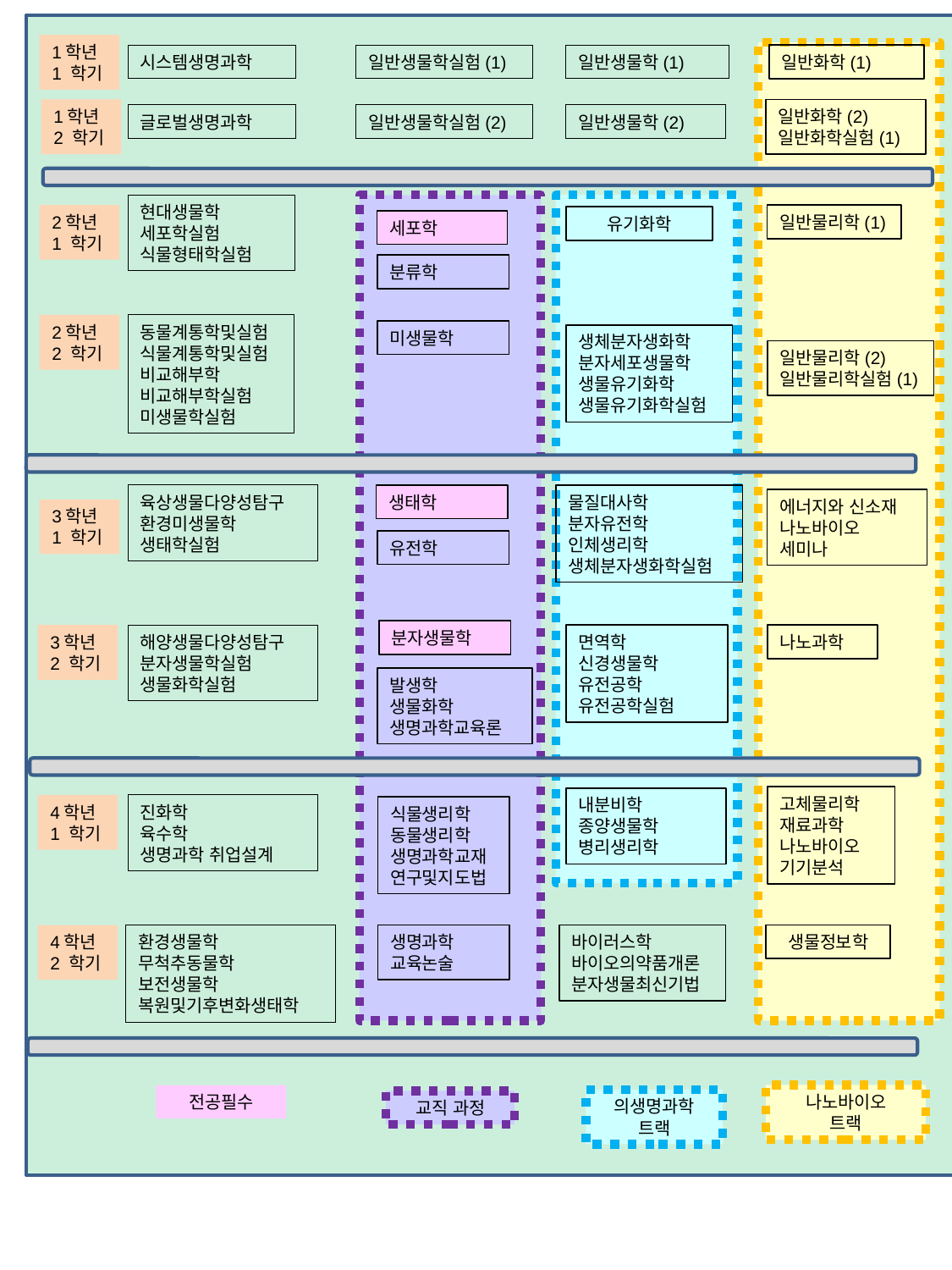

1학년
1 학기

시스템생명과학
일반생물학실험(1)
일반생물학(1)
일반화학(1)
1학년
2 학기
일반화학(2)
일반화학실험(1)
글로벌생명과학
일반생물학실험(2)
일반생물학(2)

현대생물학
세포학실험
식물형태학실험

2학년
1 학기
일반물리학(1)
유기화학
세포학
분류학
미생물학
생태학
유전학
분자생물학
발생학
생물화학
생명과학교육론
식물생리학
동물생리학
생명과학교재
연구및지도법
생명과학
교육논술
2학년
2 학기
동물계통학및실험
식물계통학및실험
비교해부학
비교해부학실험
미생물학실험
생체분자생화학
분자세포생물학
생물유기화학
생물유기화학실험
일반물리학(2)
일반물리학실험(1)

육상생물다양성탐구
환경미생물학
생태학실험
물질대사학
분자유전학
인체생리학
생체분자생화학실험
에너지와 신소재
나노바이오
세미나
3학년
1 학기
3학년
2 학기
해양생물다양성탐구
분자생물학실험
생물화학실험
면역학
신경생물학
유전공학
유전공학실험
나노과학

고체물리학
재료과학
나노바이오
기기분석
내분비학
종양생물학
병리생리학
4학년
1 학기
진화학
육수학
생명과학 취업설계
4학년
2 학기
환경생물학
무척추동물학
보전생물학
복원및기후변화생태학
바이러스학
바이오의약품개론
분자생물최신기법
생물정보학

전공필수
나노바이오
트랙
의생명과학
트랙
교직 과정